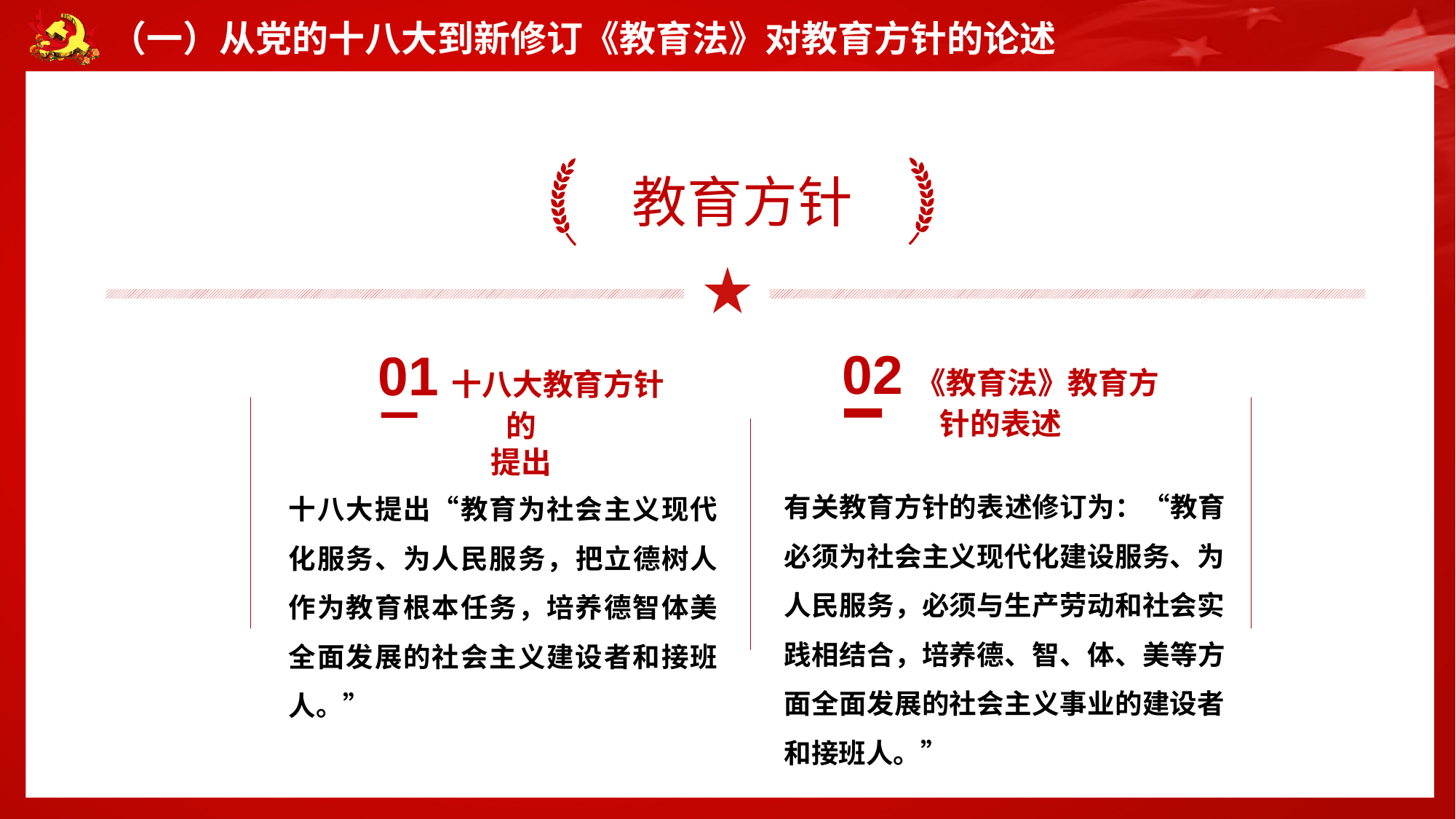

（一）从党的十八大到新修订《教育法》对教育方针的论述

教育方针

02《教育法》教育方针的表述

有关教育方针的表述修订为：“教育必须为社会主义现代化建设服务、为人民服务，必须与生产劳动和社会实践相结合，培养德、智、体、美等方面全面发展的社会主义事业的建设者和接班人。”
01十八大教育方针的
提出

十八大提出“教育为社会主义现代化服务、为人民服务，把立德树人作为教育根本任务，培养德智体美全面发展的社会主义建设者和接班人。”